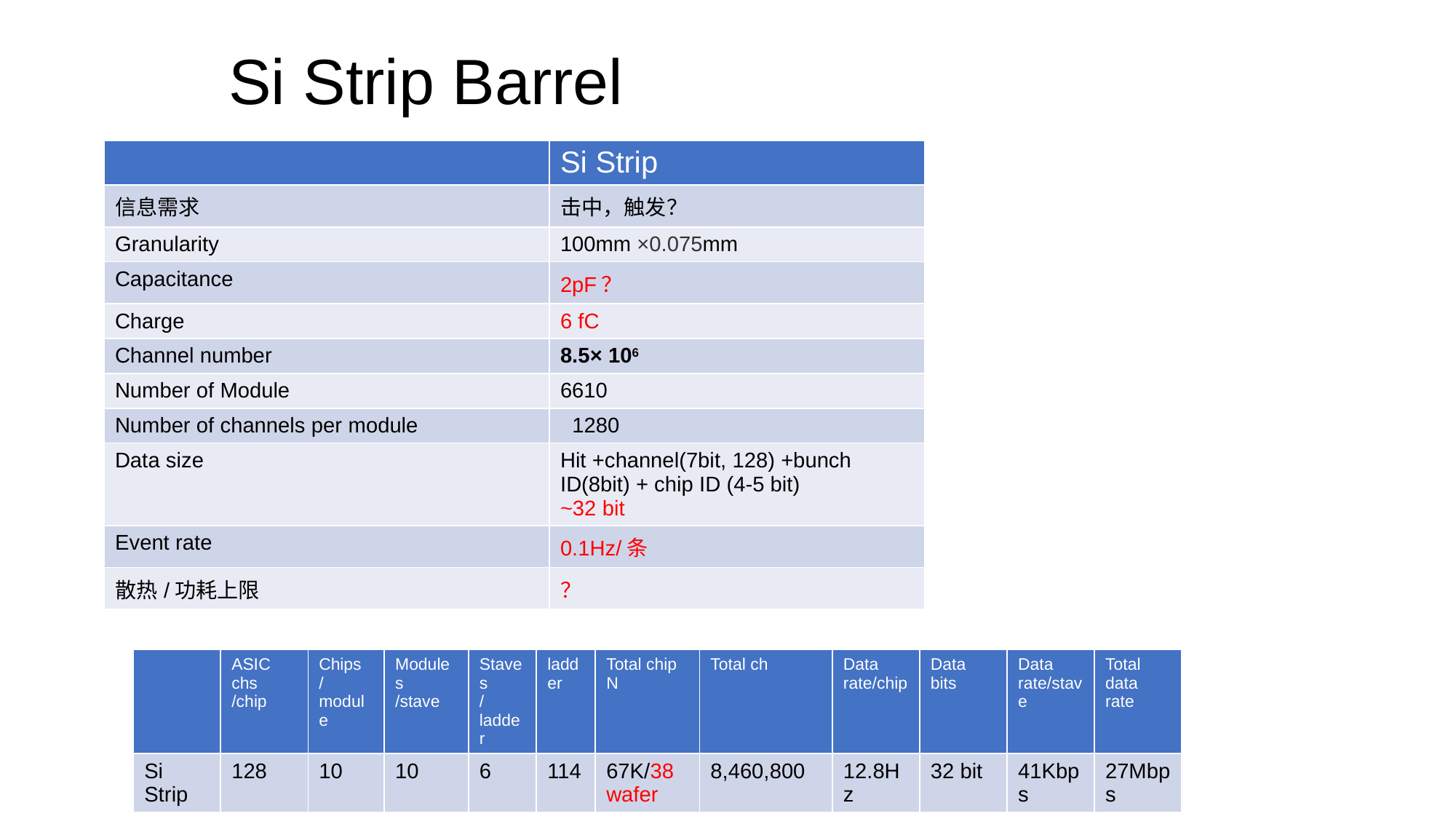

# Si Strip Barrel
|  | Si Strip |
| --- | --- |
| 信息需求 | 击中，触发？ |
| Granularity | 100mm ×0.075mm |
| Capacitance | 2pF？ |
| Charge | 6 fC |
| Channel number | 8.5× 106 |
| Number of Module | 6610 |
| Number of channels per module | 1280 |
| Data size | Hit +channel(7bit, 128) +bunch ID(8bit) + chip ID (4-5 bit) ~32 bit |
| Event rate | 0.1Hz/条 |
| 散热/功耗上限 | ？ |
|  | ASIC chs /chip | Chips /module | Modules /stave | Staves /ladder | ladder | Total chip N | Total ch | Data rate/chip | Data bits | Data rate/stave | Total data rate |
| --- | --- | --- | --- | --- | --- | --- | --- | --- | --- | --- | --- |
| Si Strip | 128 | 10 | 10 | 6 | 114 | 67K/38 wafer | 8,460,800 | 12.8Hz | 32 bit | 41Kbps | 27Mbps |